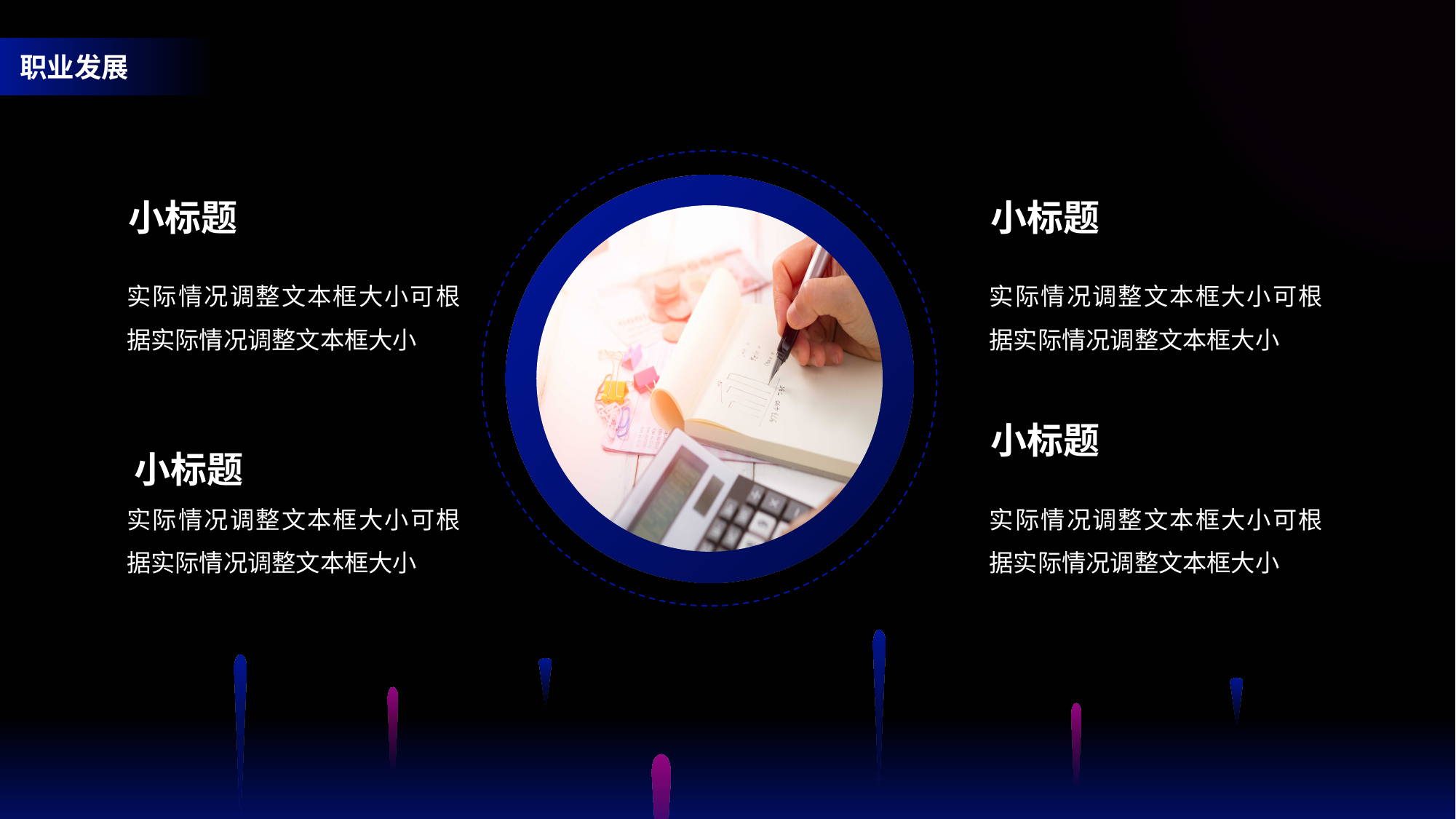

小标题
小标题

实际情况调整文本框大小可根据实际情况调整文本框大小
实际情况调整文本框大小可根据实际情况调整文本框大小
小标题
小标题
实际情况调整文本框大小可根据实际情况调整文本框大小
实际情况调整文本框大小可根据实际情况调整文本框大小